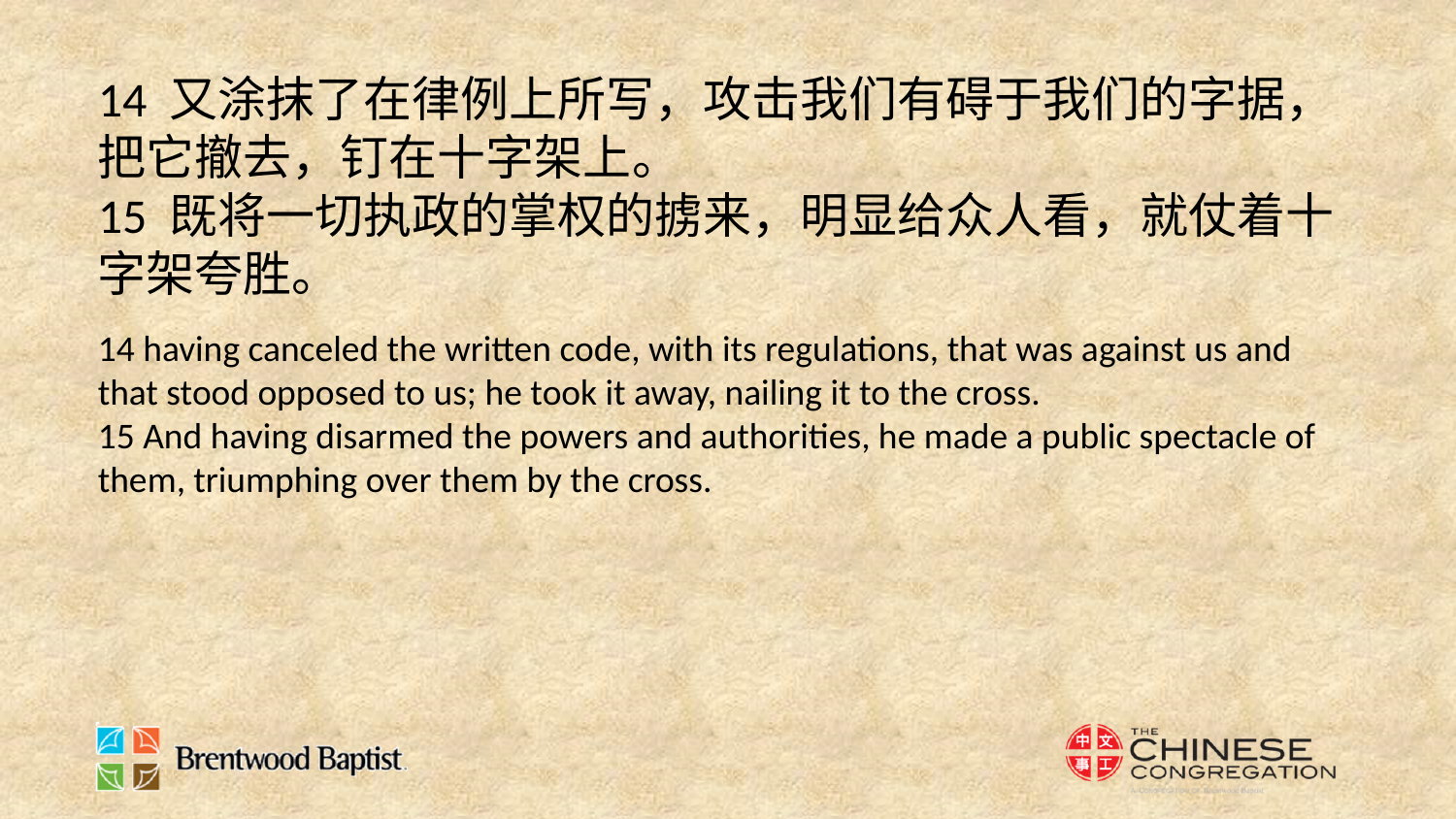

14 又涂抹了在律例上所写，攻击我们有碍于我们的字据，把它撤去，钉在十字架上。
15 既将一切执政的掌权的掳来，明显给众人看，就仗着十字架夸胜。

14 having canceled the written code, with its regulations, that was against us and that stood opposed to us; he took it away, nailing it to the cross.
15 And having disarmed the powers and authorities, he made a public spectacle of them, triumphing over them by the cross.